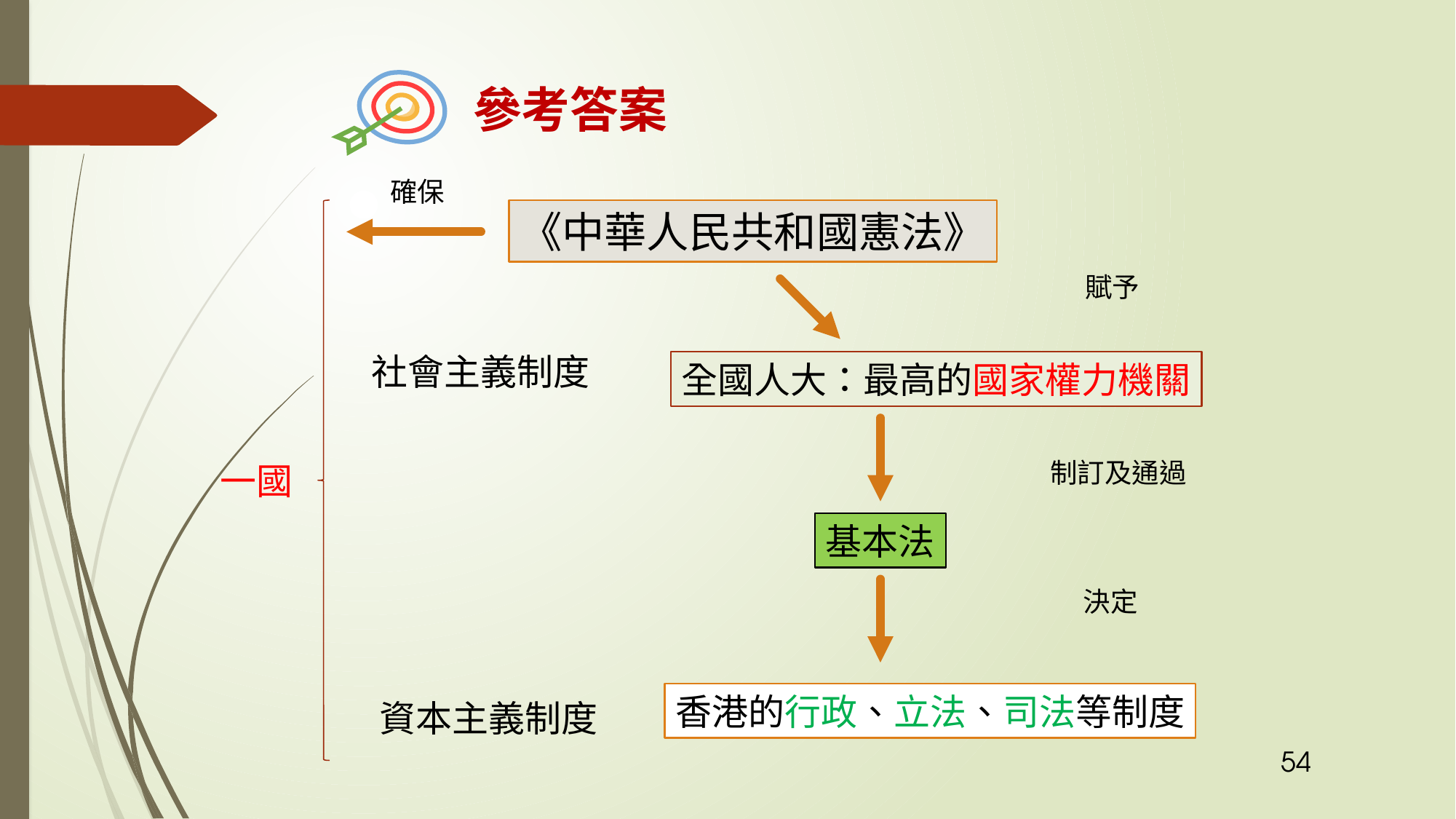

參考答案
確保

《中華人民共和國憲法》
賦予
社會主義制度
全國人大：最高的國家權力機關
制訂及通過
一國
基本法
決定
香港的行政、立法、司法等制度
資本主義制度
54